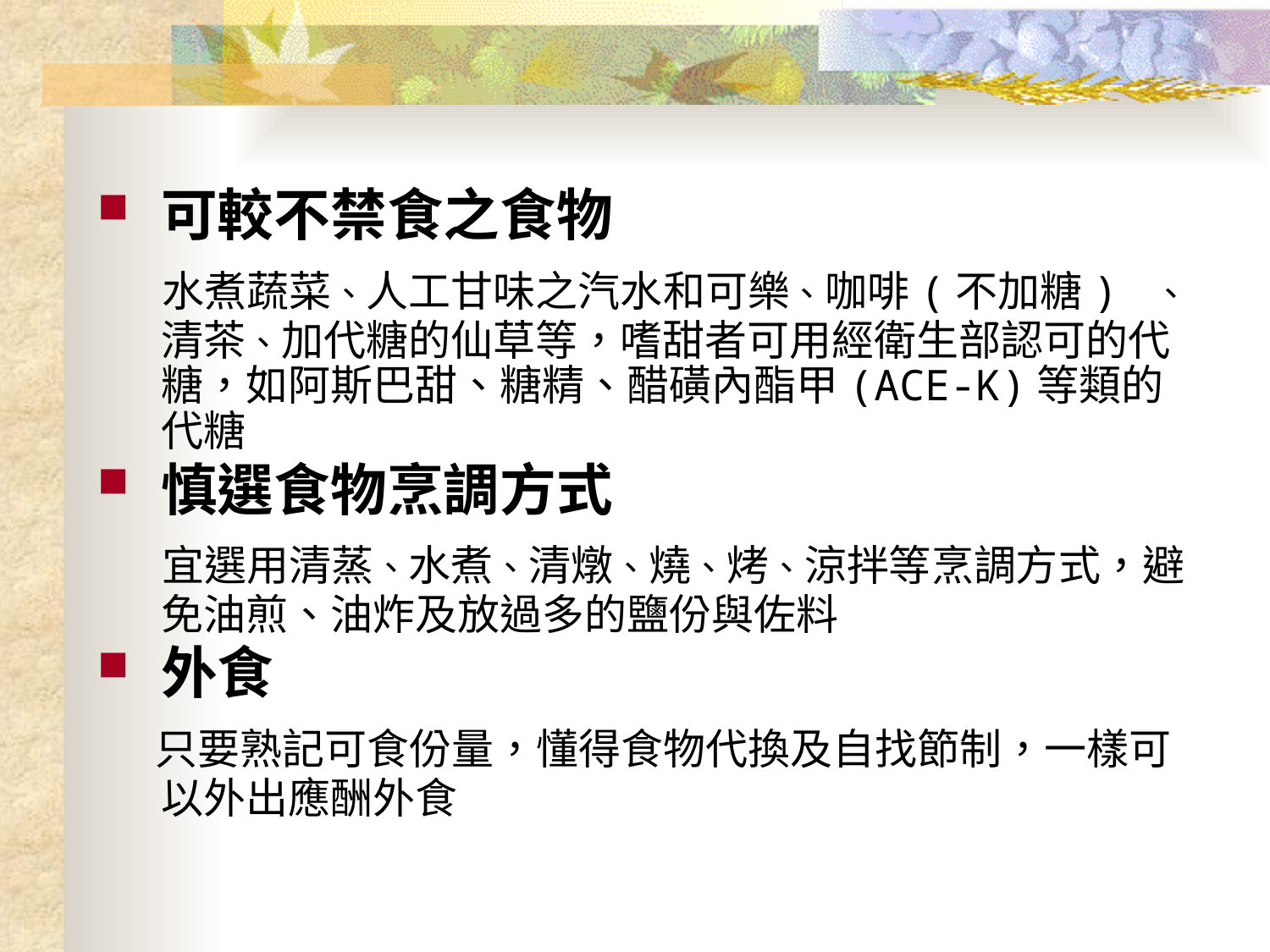

可較不禁食之食物
    水煮蔬菜、人工甘味之汽水和可樂、咖啡(不加糖) 、清茶、加代糖的仙草等，嗜甜者可用經衛生部認可的代糖，如阿斯巴甜、糖精、醋磺內酯甲(ACE-K)等類的代糖
慎選食物烹調方式
    宜選用清蒸、水煮、清燉、燒、烤、涼拌等烹調方式，避免油煎、油炸及放過多的鹽份與佐料
外食
    只要熟記可食份量，懂得食物代換及自找節制，一樣可以外出應酬外食